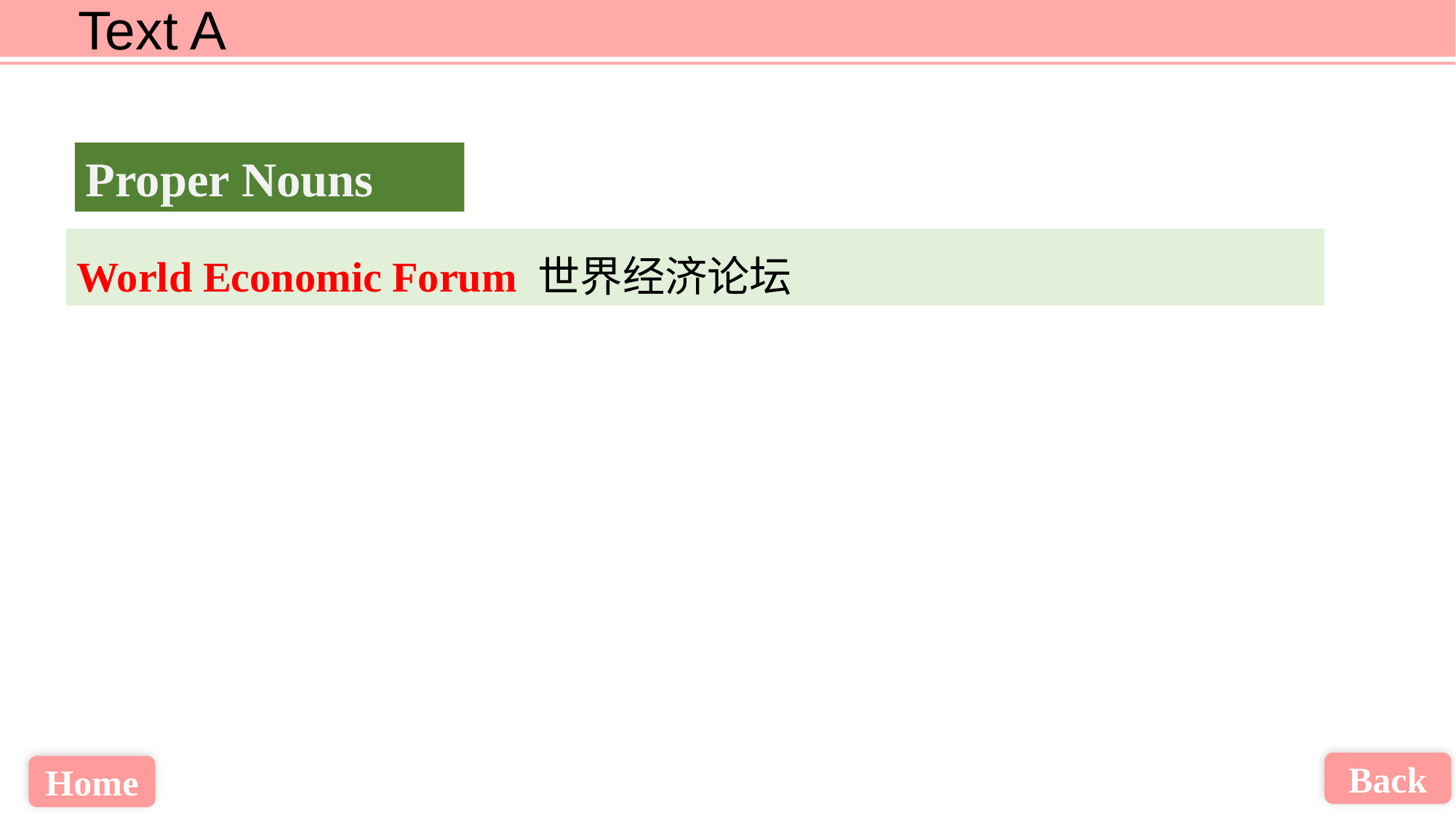

Proper Nouns
World Economic Forum 世界经济论坛
Back